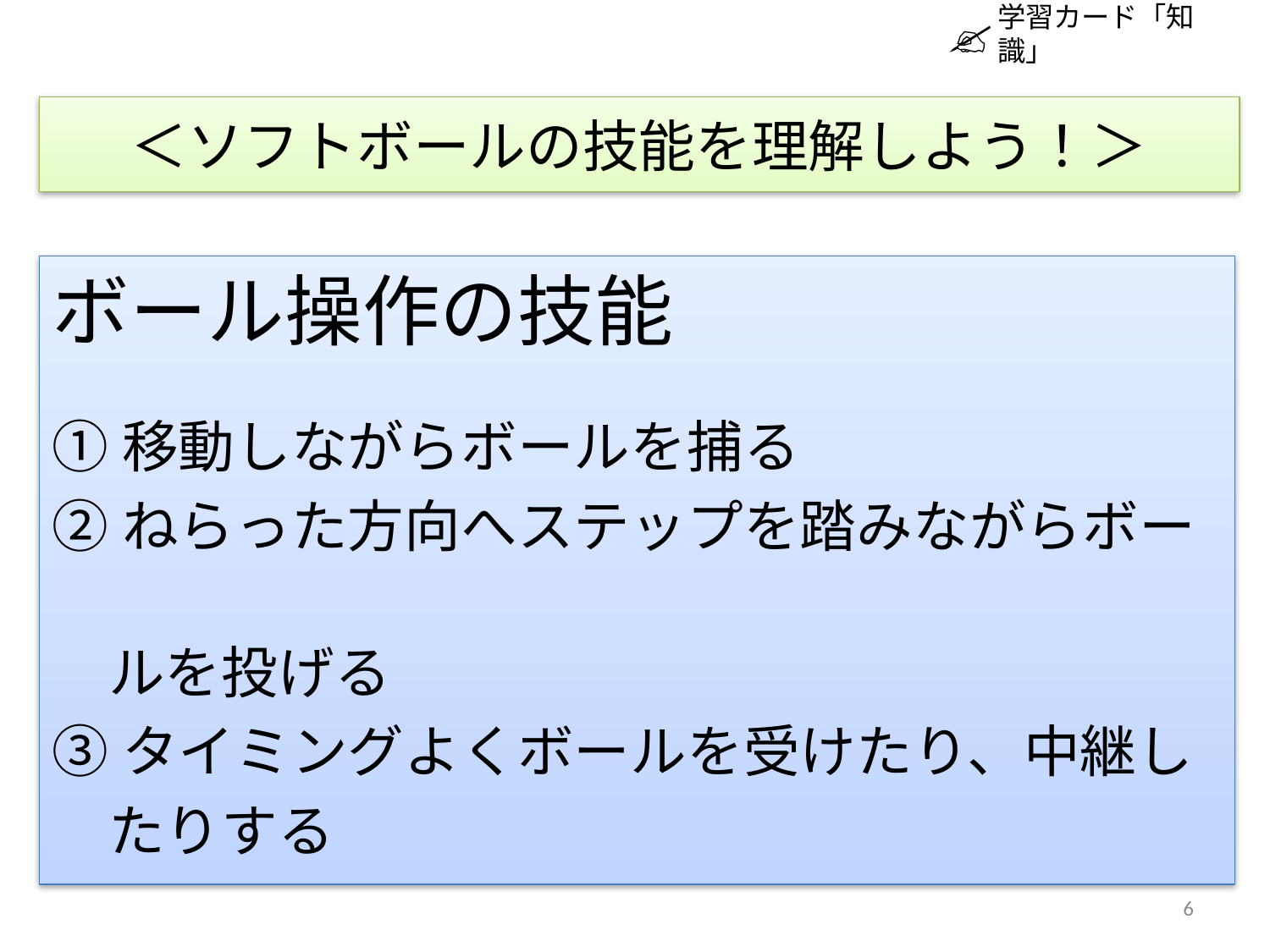

✍
学習カード「知識」
＜ソフトボールの技能を理解しよう！＞
ボール操作の技能

①移動しながらボールを捕る
②ねらった方向へステップを踏みながらボー
　ルを投げる
③タイミングよくボールを受けたり、中継し
　たりする
6